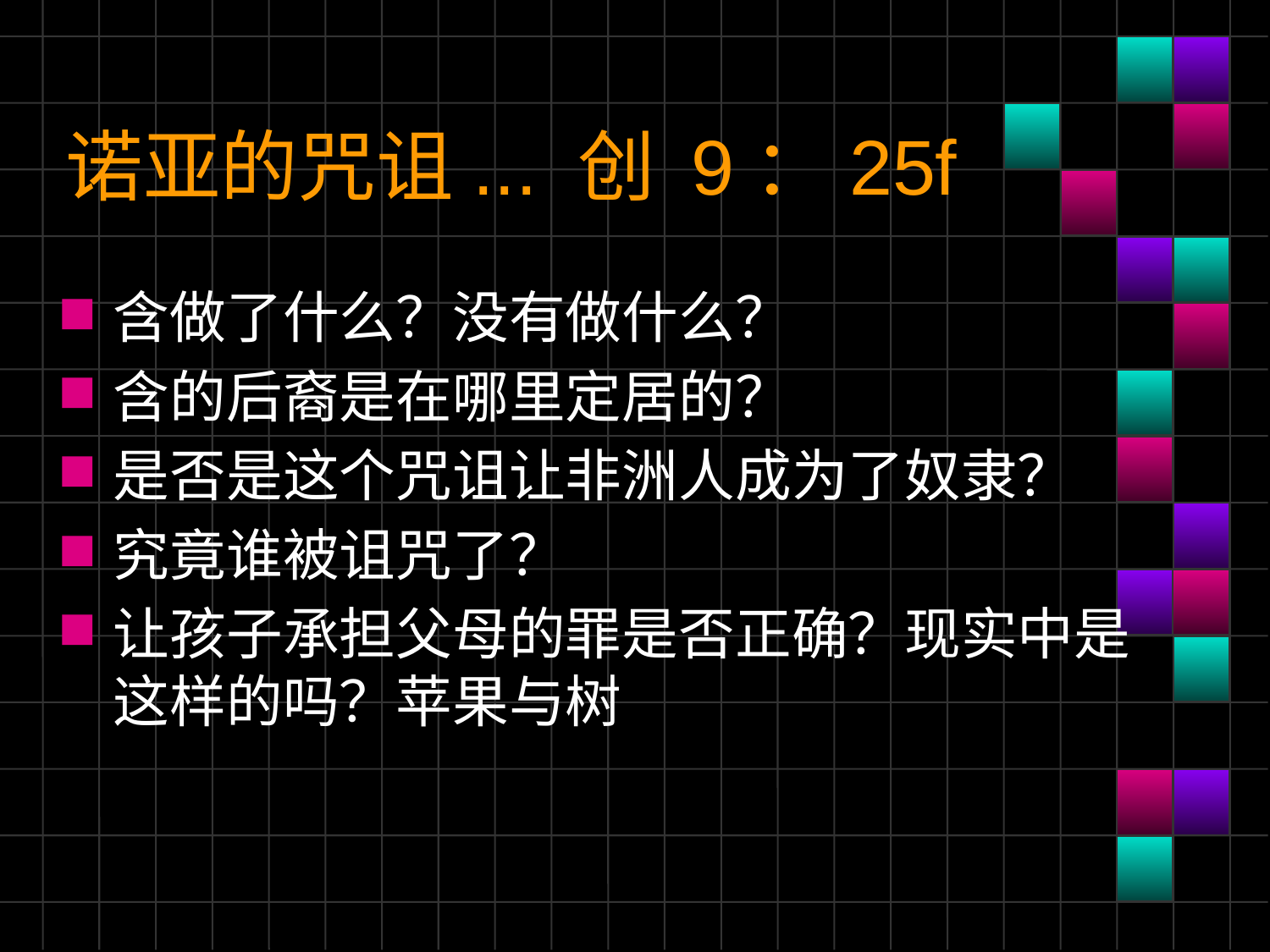

# 诺亚的咒诅... 创 9：25f
含做了什么？没有做什么？
含的后裔是在哪里定居的？
是否是这个咒诅让非洲人成为了奴隶？
究竟谁被诅咒了？
让孩子承担父母的罪是否正确？现实中是这样的吗？苹果与树